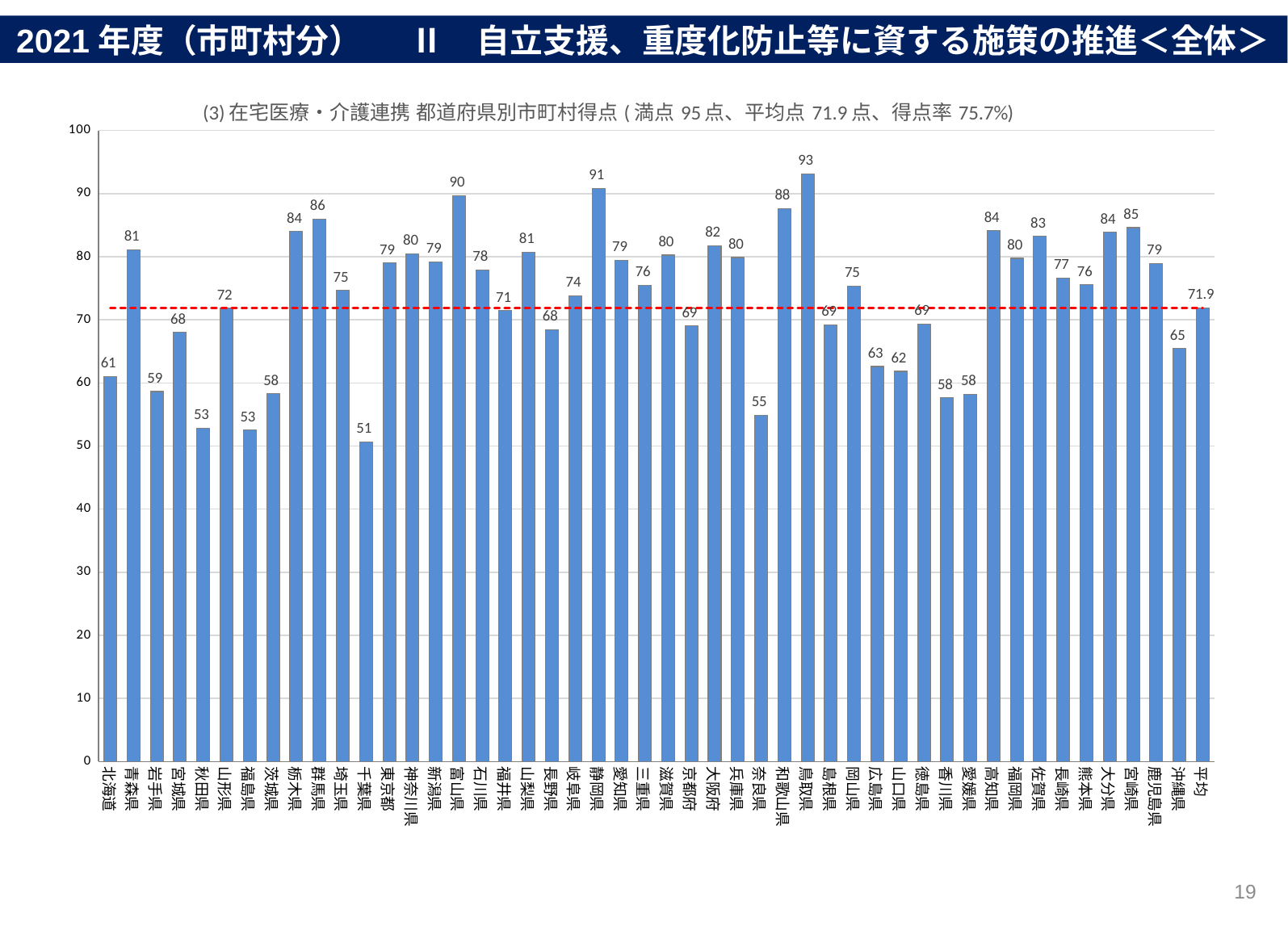

2021年度（市町村分） 　 Ⅱ　自立支援、重度化防止等に資する施策の推進＜全体＞

### Chart: (3)在宅医療・介護連携 都道府県別市町村得点(満点95点、平均点71.9点、得点率75.7%)

| Category | 合計 | 平均 |
|---|---|---|
| 北海道 | 61.06145251396648 | 71.9 |
| 青森県 | 81.125 | 71.9 |
| 岩手県 | 58.63636363636363 | 71.9 |
| 宮城県 | 68.0 | 71.9 |
| 秋田県 | 52.8 | 71.9 |
| 山形県 | 71.85714285714286 | 71.9 |
| 福島県 | 52.54237288135593 | 71.9 |
| 茨城県 | 58.29545454545455 | 71.9 |
| 栃木県 | 84.0 | 71.9 |
| 群馬県 | 86.0 | 71.9 |
| 埼玉県 | 74.68253968253968 | 71.9 |
| 千葉県 | 50.648148148148145 | 71.9 |
| 東京都 | 79.03225806451613 | 71.9 |
| 神奈川県 | 80.45454545454545 | 71.9 |
| 新潟県 | 79.16666666666667 | 71.9 |
| 富山県 | 89.66666666666667 | 71.9 |
| 石川県 | 77.89473684210526 | 71.9 |
| 福井県 | 71.47058823529412 | 71.9 |
| 山梨県 | 80.74074074074075 | 71.9 |
| 長野県 | 68.44155844155844 | 71.9 |
| 岐阜県 | 73.80952380952381 | 71.9 |
| 静岡県 | 90.85714285714286 | 71.9 |
| 愛知県 | 79.44444444444444 | 71.9 |
| 三重県 | 75.51724137931035 | 71.9 |
| 滋賀県 | 80.26315789473684 | 71.9 |
| 京都府 | 69.03846153846153 | 71.9 |
| 大阪府 | 81.74418604651163 | 71.9 |
| 兵庫県 | 79.8780487804878 | 71.9 |
| 奈良県 | 54.87179487179487 | 71.9 |
| 和歌山県 | 87.66666666666667 | 71.9 |
| 鳥取県 | 93.15789473684211 | 71.9 |
| 島根県 | 69.21052631578948 | 71.9 |
| 岡山県 | 75.37037037037037 | 71.9 |
| 広島県 | 62.608695652173914 | 71.9 |
| 山口県 | 61.8421052631579 | 71.9 |
| 徳島県 | 69.375 | 71.9 |
| 香川県 | 57.64705882352941 | 71.9 |
| 愛媛県 | 58.25 | 71.9 |
| 高知県 | 84.11764705882354 | 71.9 |
| 福岡県 | 79.75 | 71.9 |
| 佐賀県 | 83.25 | 71.9 |
| 長崎県 | 76.66666666666667 | 71.9 |
| 熊本県 | 75.55555555555556 | 71.9 |
| 大分県 | 83.88888888888889 | 71.9 |
| 宮崎県 | 84.61538461538461 | 71.9 |
| 鹿児島県 | 78.95348837209302 | 71.9 |
| 沖縄県 | 65.48780487804878 | 71.9 |
| 平均 | 71.9 | 71.9 |
19